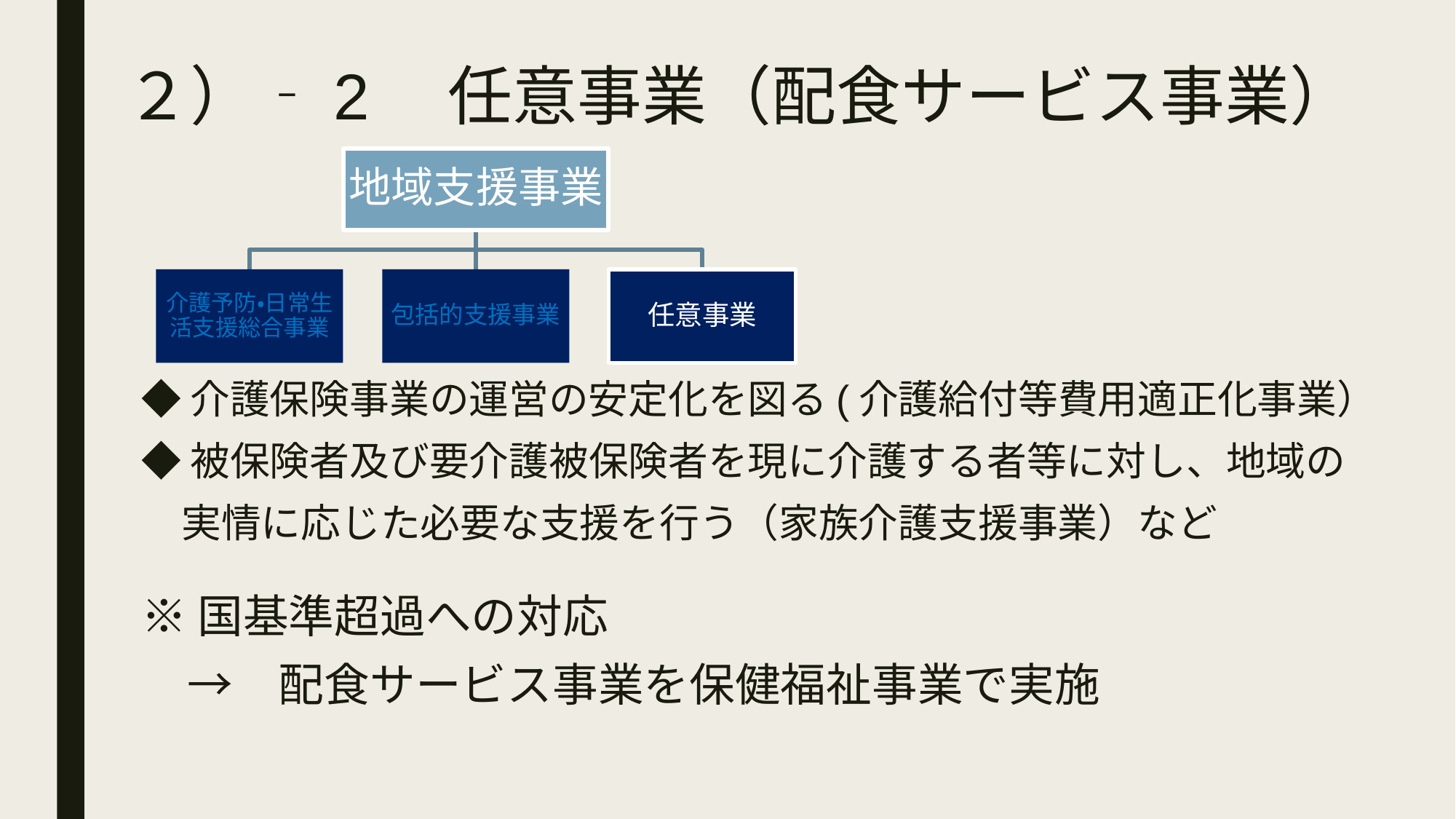

# ２）‐2　任意事業（配食サービス事業）
地域支援事業
介護予防・日常生活支援総合事業
包括的支援事業
任意事業
◆介護保険事業の運営の安定化を図る(介護給付等費用適正化事業）
◆被保険者及び要介護被保険者を現に介護する者等に対し、地域の
　実情に応じた必要な支援を行う（家族介護支援事業）など

※国基準超過への対応
　→　配食サービス事業を保健福祉事業で実施